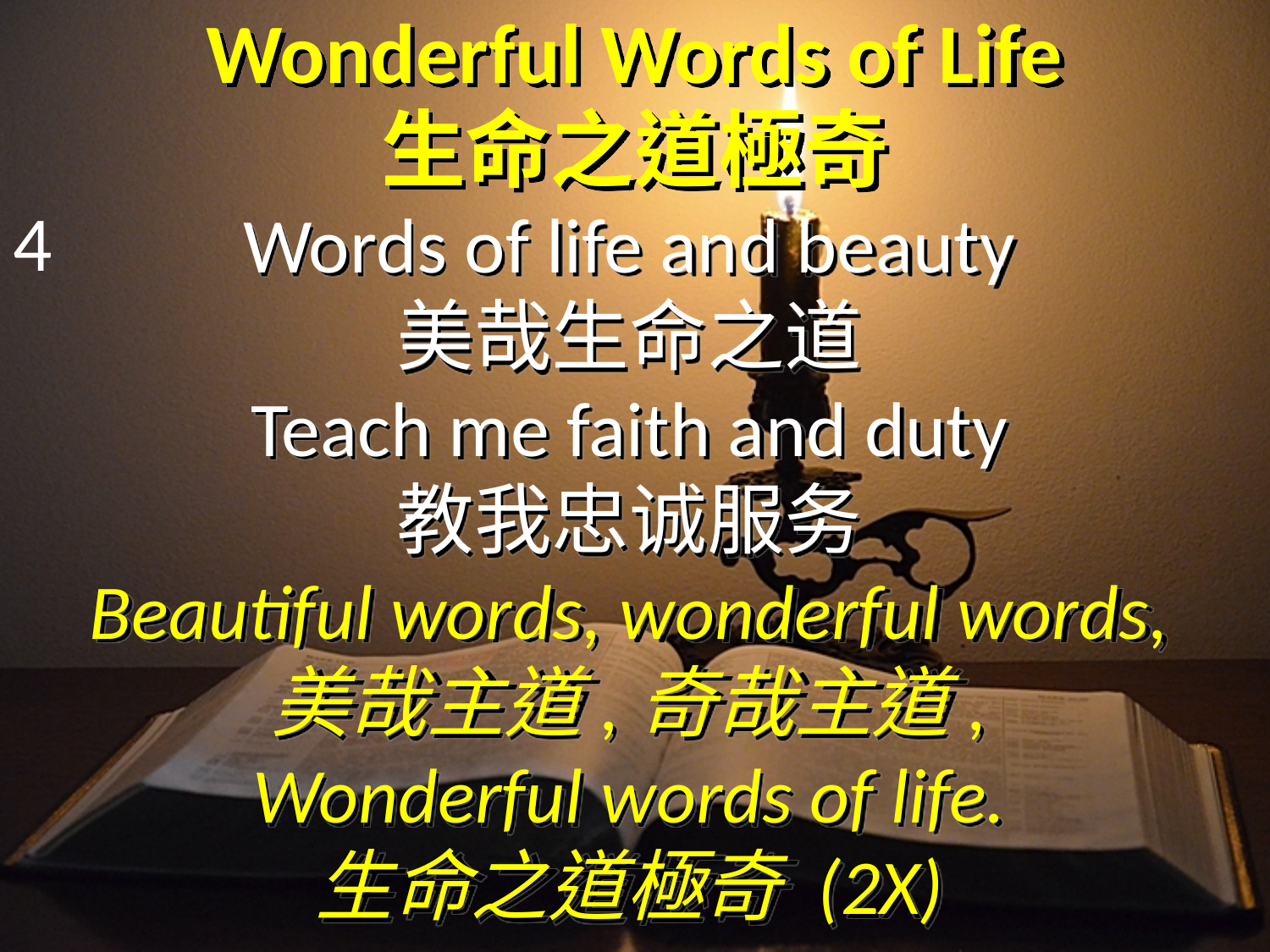

# Wonderful Words of Life 生命之道極奇
4
Words of life and beauty
美哉生命之道
Teach me faith and duty
教我忠诚服务
Beautiful words, wonderful words,
美哉主道,奇哉主道,
Wonderful words of life.
生命之道極奇 (2X)